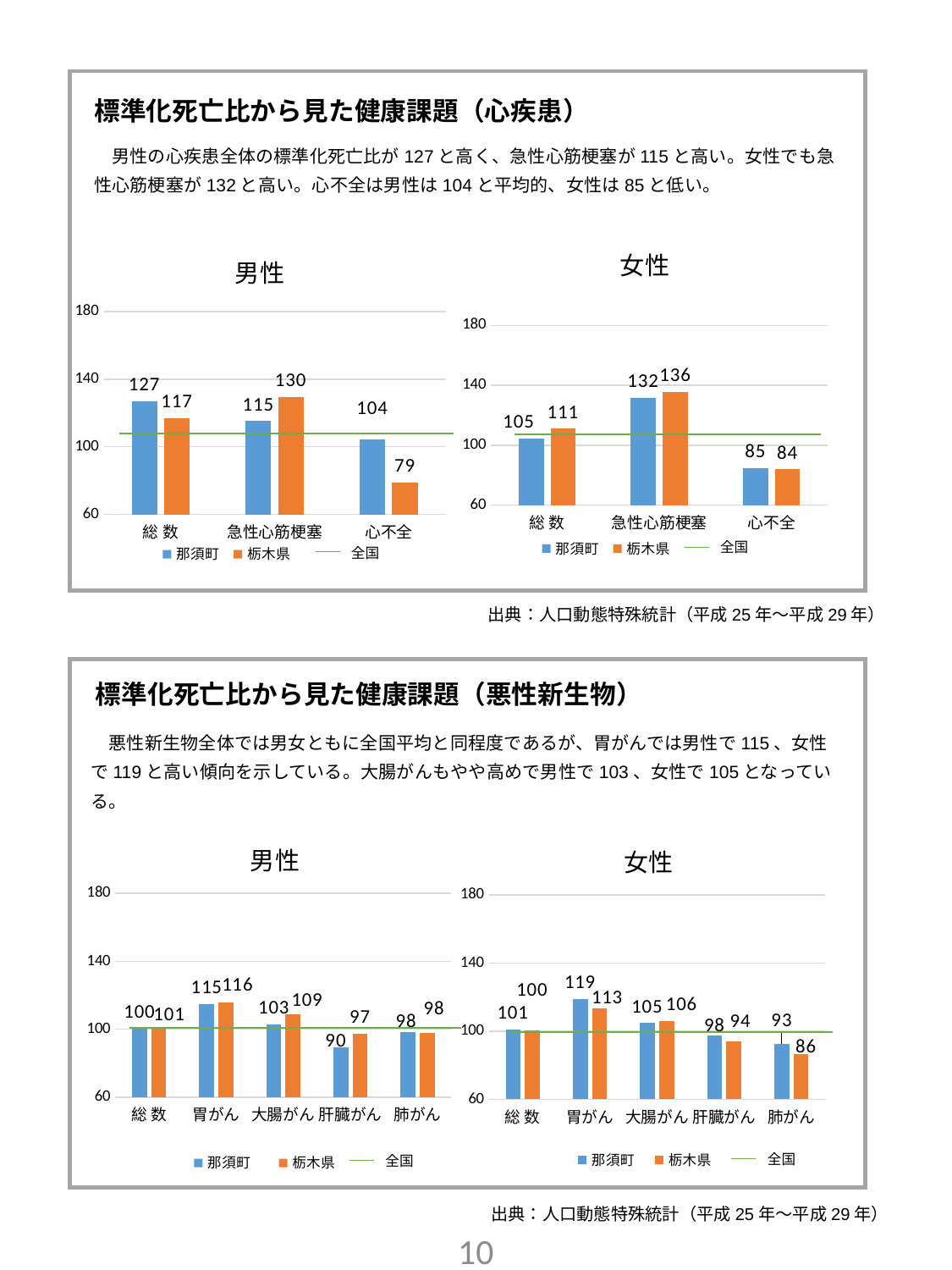

標準化死亡比から見た健康課題（心疾患）
　男性の心疾患全体の標準化死亡比が127と高く、急性心筋梗塞が115と高い。女性でも急性心筋梗塞が132と高い。心不全は男性は104と平均的、女性は85と低い。

### Chart: 女性

| Category | 那須町 | 栃木県 |
|---|---|---|
| 総 数 | 104.705 | 111.074 |
| 急性心筋梗塞 | 131.824 | 135.817 |
| 心不全 | 84.672 | 83.868 |

### Chart: 男性

| Category | 那須町 | 栃木県 |
|---|---|---|
| 総 数 | 127.138 | 116.979 |
| 急性心筋梗塞 | 115.411 | 129.531 |
| 心不全 | 104.276 | 78.917 |
全国
全国
出典：人口動態特殊統計（平成25年～平成29年）

標準化死亡比から見た健康課題（悪性新生物）
　悪性新生物全体では男女ともに全国平均と同程度であるが、胃がんでは男性で115、女性で119と高い傾向を示している。大腸がんもやや高めで男性で103、女性で105となっている。

### Chart: 男性

| Category | 那須町 | 栃木県 |
|---|---|---|
| 総 数 | 100.247 | 100.877 |
| 胃がん | 114.905 | 115.708 |
| 大腸がん | 103.007 | 108.716 |
| 肝臓がん | 89.585 | 97.451 |
| 肺がん | 98.121 | 97.663 |

### Chart: 女性

| Category | 那須町 | 栃木県 |
|---|---|---|
| 総 数 | 101.057 | 100.277 |
| 胃がん | 118.939 | 113.24 |
| 大腸がん | 104.903 | 106.036 |
| 肝臓がん | 97.71 | 94.104 |
| 肺がん | 92.631 | 86.421 |
全国
全国
出典：人口動態特殊統計（平成25年～平成29年）
10